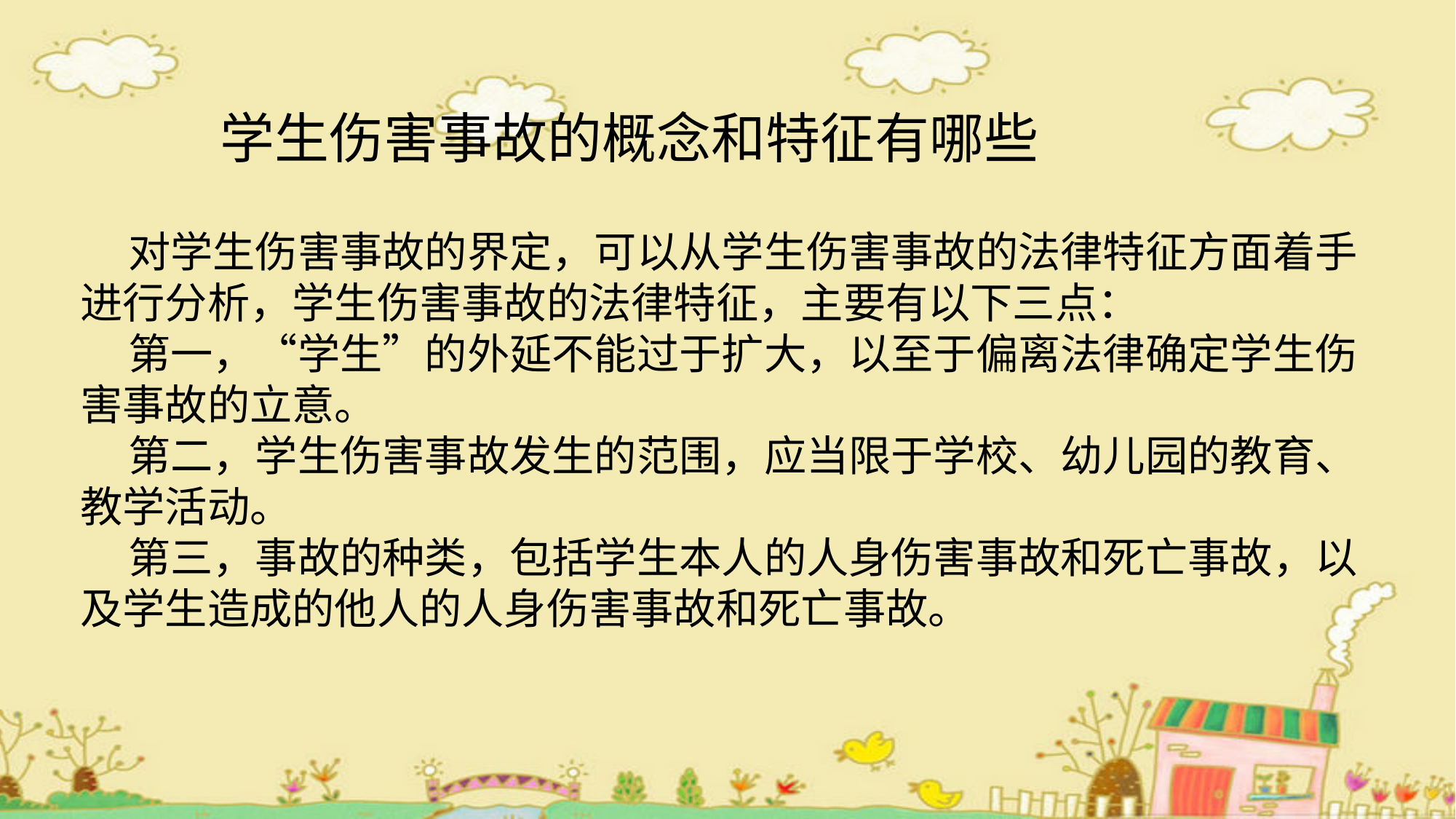

学生伤害事故的概念和特征有哪些
    对学生伤害事故的界定，可以从学生伤害事故的法律特征方面着手进行分析，学生伤害事故的法律特征，主要有以下三点：
    第一，“学生”的外延不能过于扩大，以至于偏离法律确定学生伤害事故的立意。
    第二，学生伤害事故发生的范围，应当限于学校、幼儿园的教育、教学活动。
    第三，事故的种类，包括学生本人的人身伤害事故和死亡事故，以及学生造成的他人的人身伤害事故和死亡事故。